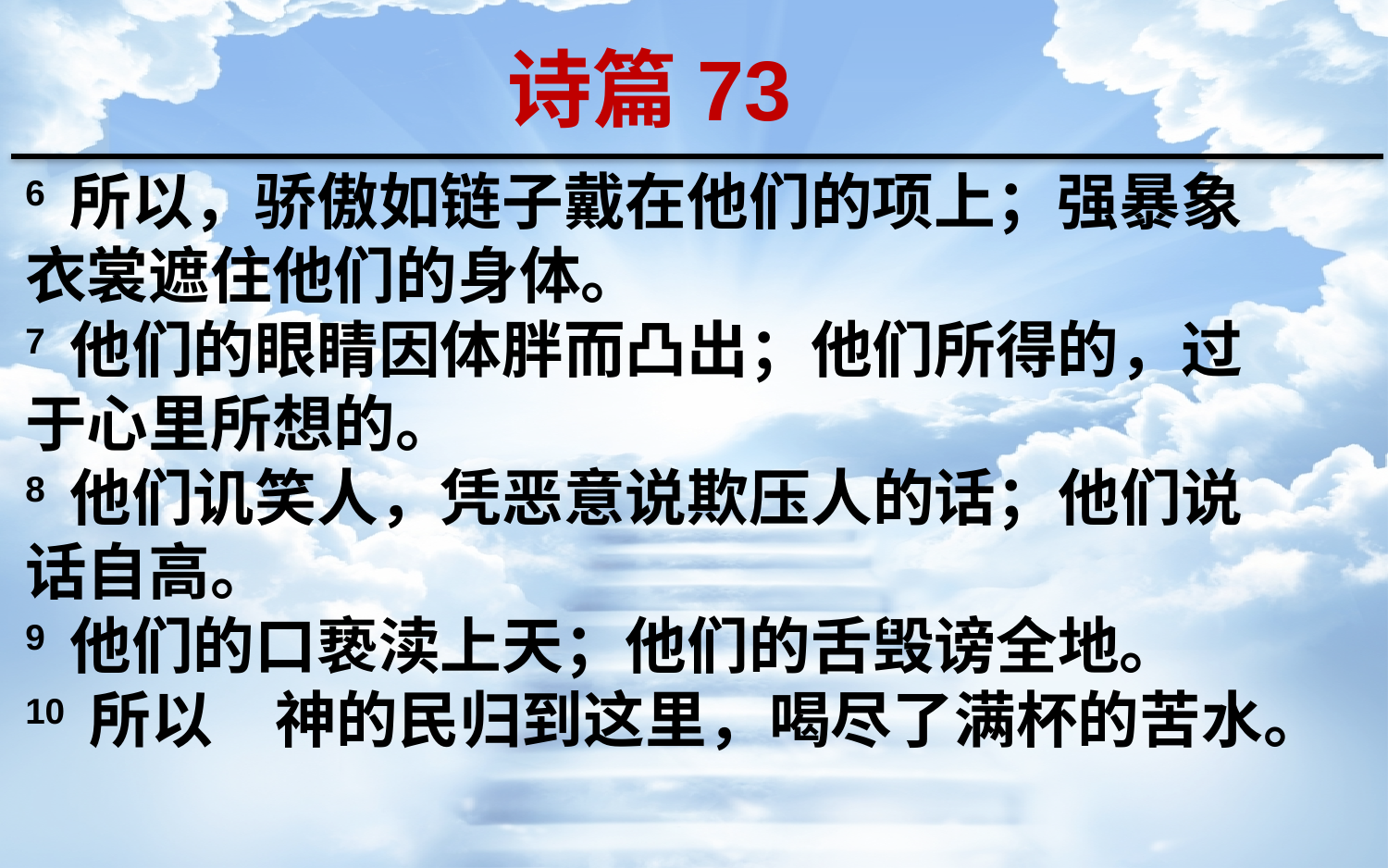

诗篇73
6 所以，骄傲如链子戴在他们的项上；强暴象衣裳遮住他们的身体。
7 他们的眼睛因体胖而凸出；他们所得的，过于心里所想的。
8 他们讥笑人，凭恶意说欺压人的话；他们说话自高。
9 他们的口亵渎上天；他们的舌毁谤全地。
10 所以　神的民归到这里，喝尽了满杯的苦水。